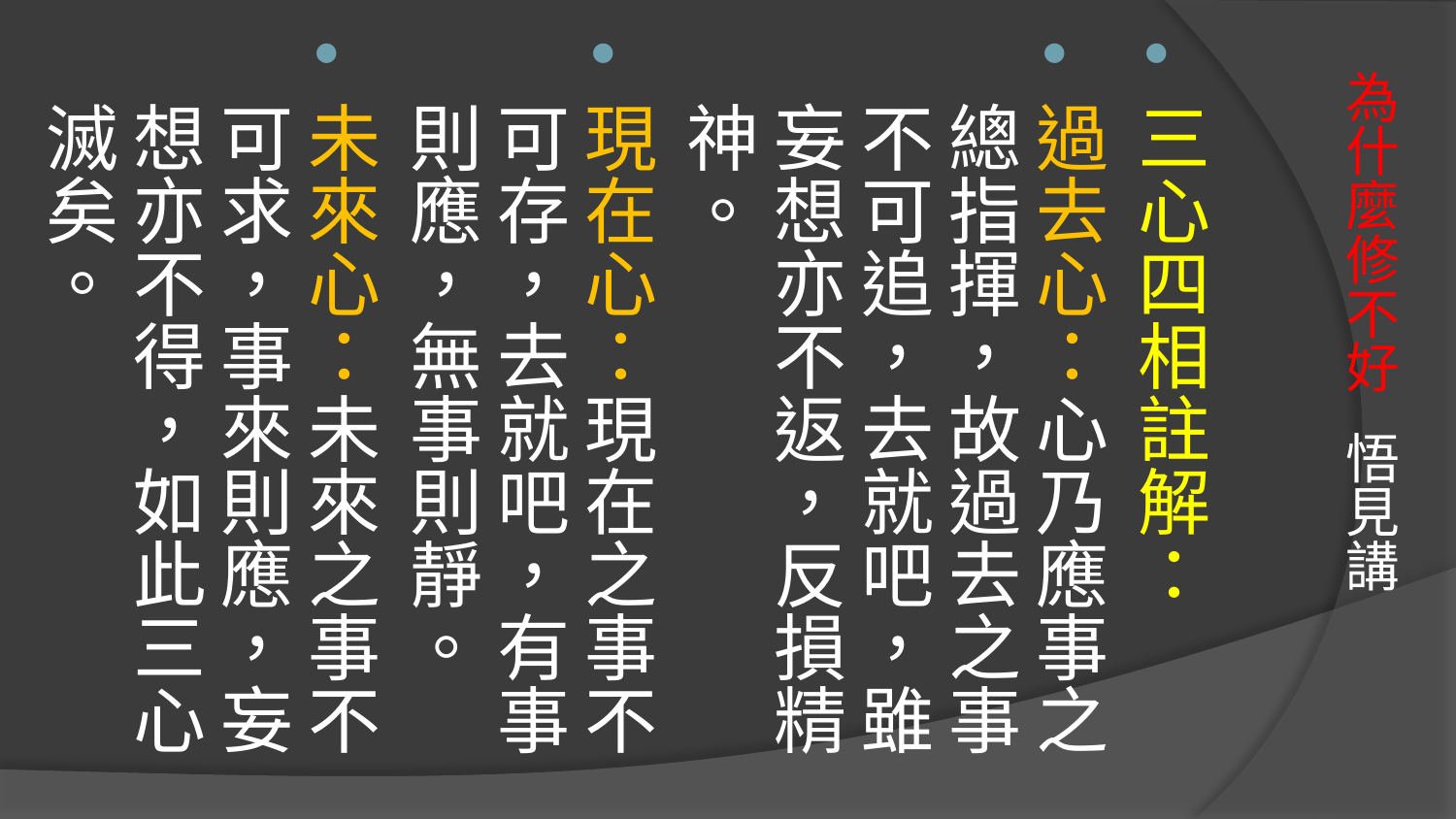

三心四相註解：
過去心：心乃應事之總指揮，故過去之事不可追，去就吧，雖妄想亦不返，反損精神。
現在心：現在之事不可存，去就吧，有事則應，無事則靜。
未來心：未來之事不可求，事來則應，妄想亦不得，如此三心滅矣。
# 為什麼修不好   悟見講